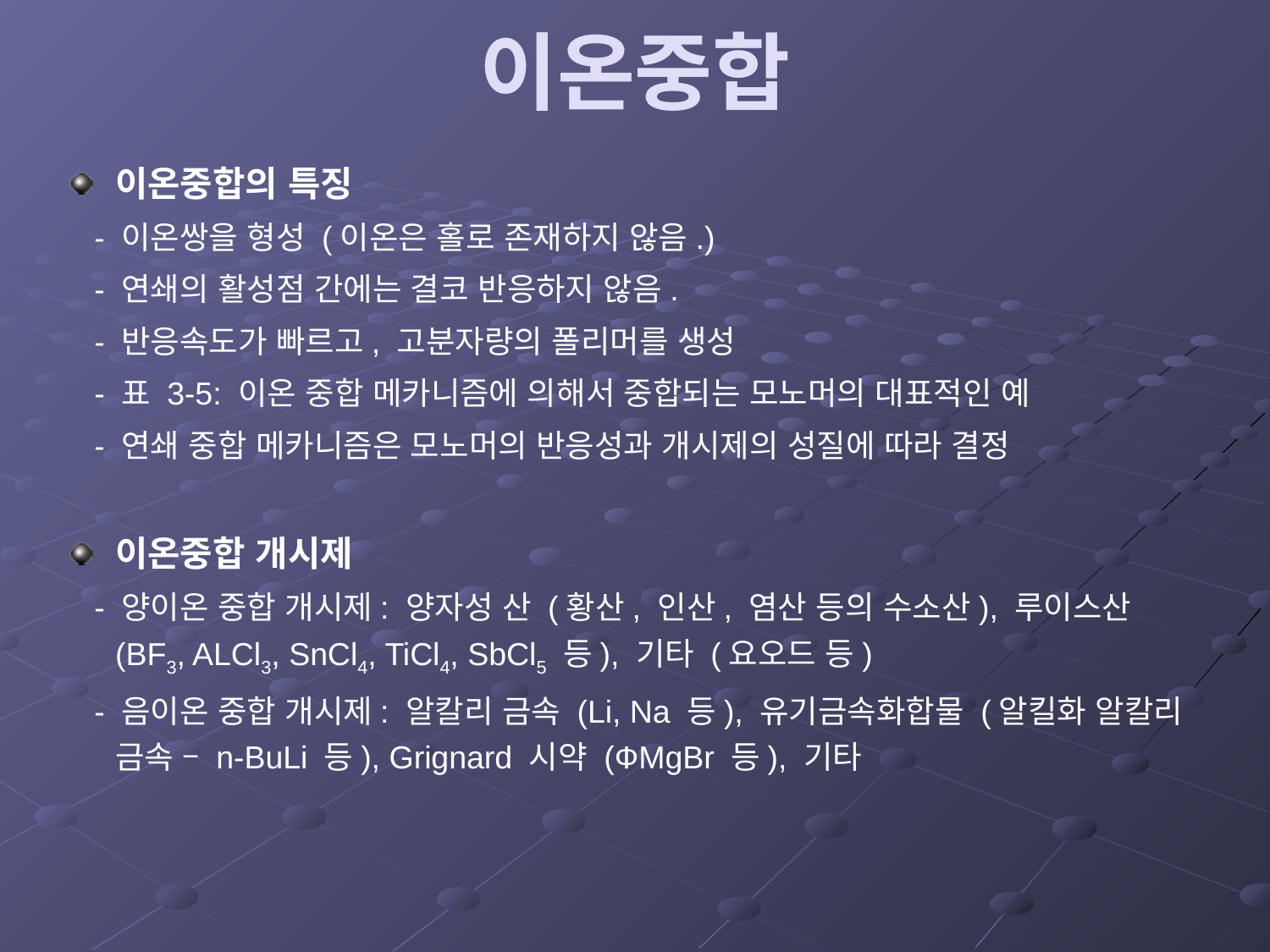

이온중합
이온중합의 특징
   - 이온쌍을 형성 (이온은 홀로 존재하지 않음.)
   - 연쇄의 활성점 간에는 결코 반응하지 않음.
   - 반응속도가 빠르고, 고분자량의 폴리머를 생성
   - 표 3-5: 이온 중합 메카니즘에 의해서 중합되는 모노머의 대표적인 예
   - 연쇄 중합 메카니즘은 모노머의 반응성과 개시제의 성질에 따라 결정

이온중합 개시제
   - 양이온 중합 개시제: 양자성 산 (황산, 인산, 염산 등의 수소산), 루이스산 (BF3, ALCl3, SnCl4, TiCl4, SbCl5 등), 기타 (요오드 등)
   - 음이온 중합 개시제: 알칼리 금속 (Li, Na 등), 유기금속화합물 (알킬화 알칼리 금속 – n-BuLi 등), Grignard 시약 (ФMgBr 등), 기타